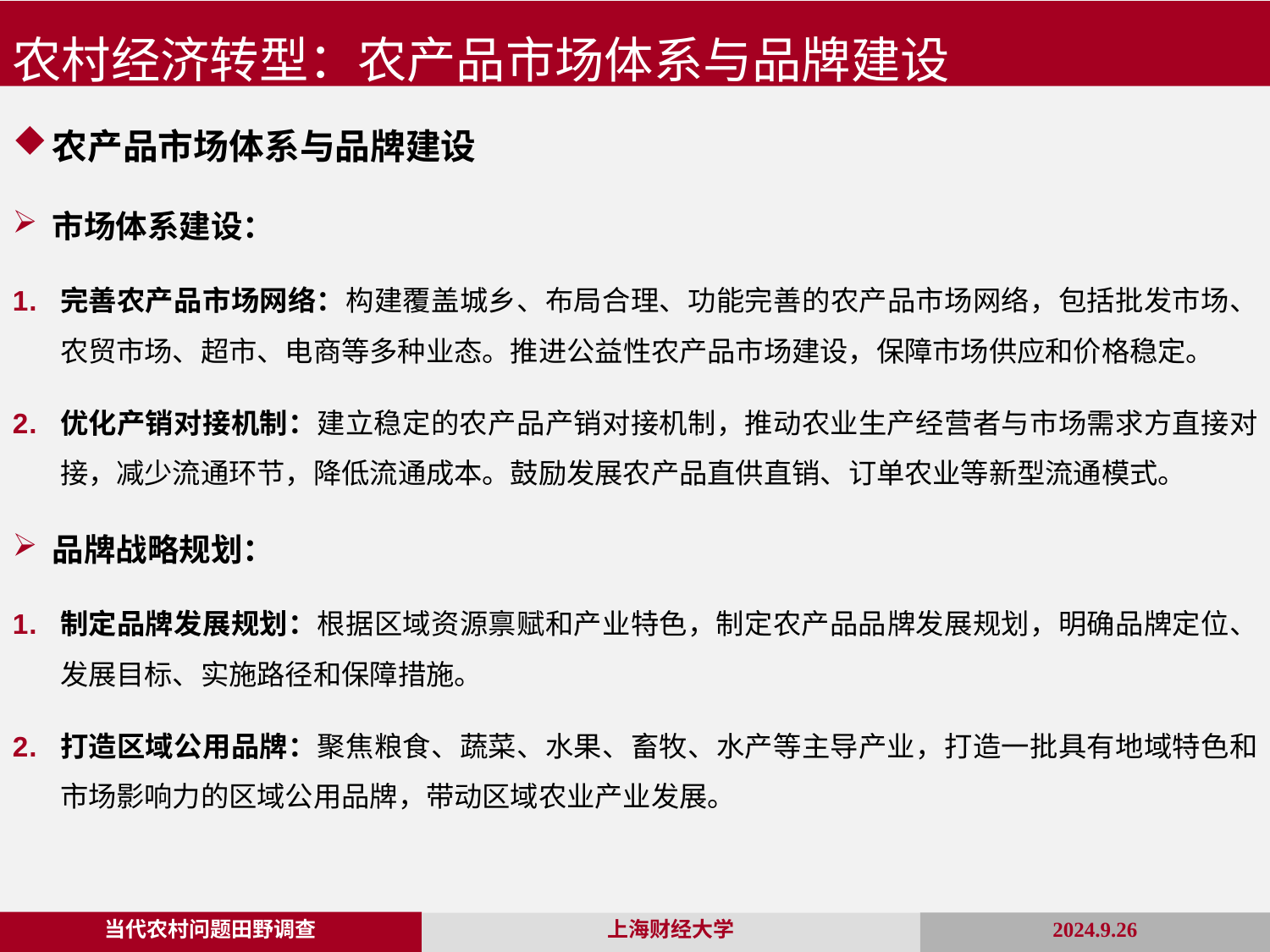

农村经济转型：农产品市场体系与品牌建设
农产品市场体系与品牌建设
市场体系建设：
完善农产品市场网络：构建覆盖城乡、布局合理、功能完善的农产品市场网络，包括批发市场、农贸市场、超市、电商等多种业态。推进公益性农产品市场建设，保障市场供应和价格稳定。
优化产销对接机制：建立稳定的农产品产销对接机制，推动农业生产经营者与市场需求方直接对接，减少流通环节，降低流通成本。鼓励发展农产品直供直销、订单农业等新型流通模式。
品牌战略规划：
制定品牌发展规划：根据区域资源禀赋和产业特色，制定农产品品牌发展规划，明确品牌定位、发展目标、实施路径和保障措施。
打造区域公用品牌：聚焦粮食、蔬菜、水果、畜牧、水产等主导产业，打造一批具有地域特色和市场影响力的区域公用品牌，带动区域农业产业发展。
当代农村问题田野调查
2024.9.26
上海财经大学